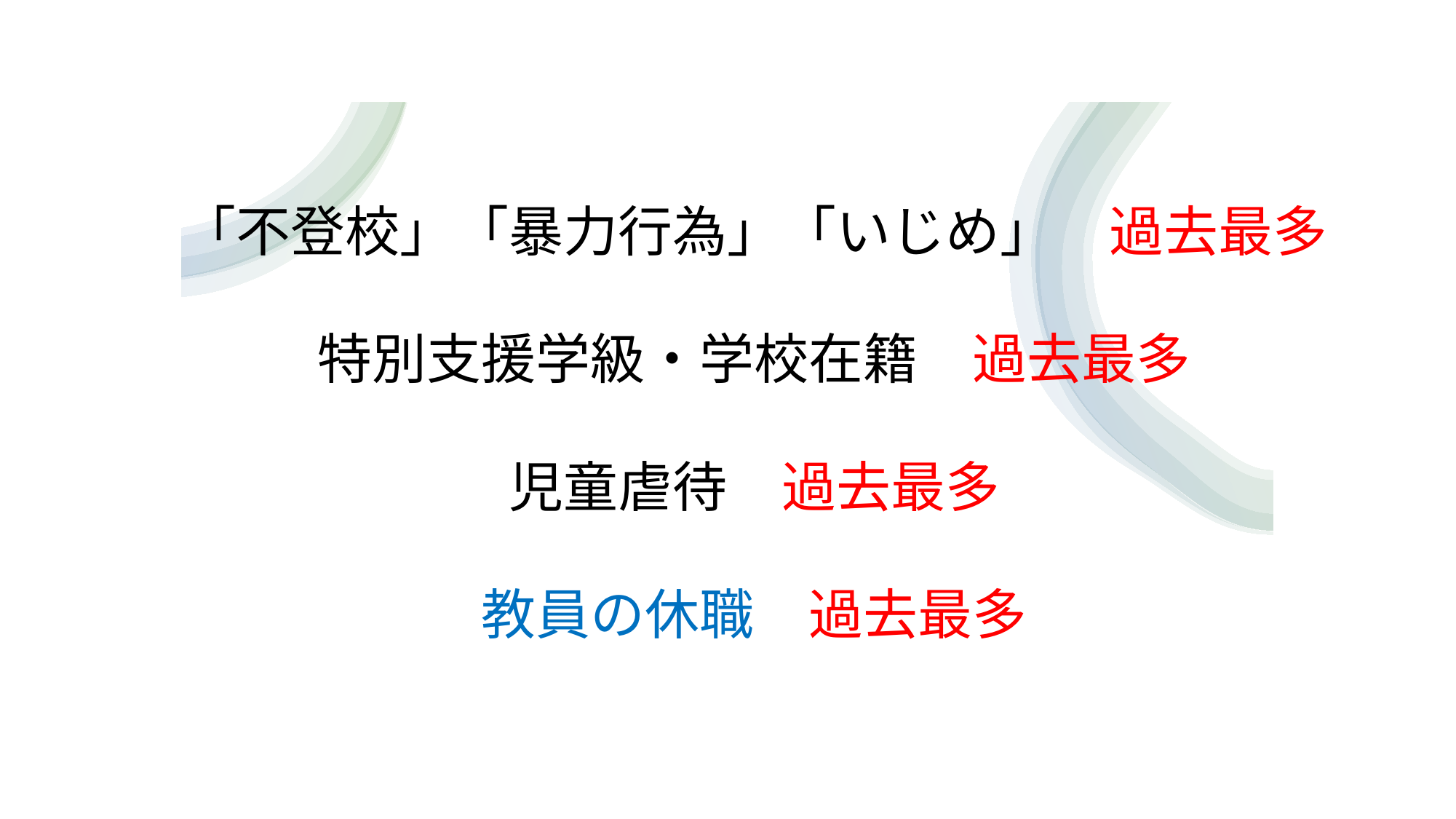

「不登校」「暴力行為」「いじめ」　過去最多

特別支援学級・学校在籍　過去最多

児童虐待　過去最多

教員の休職　過去最多